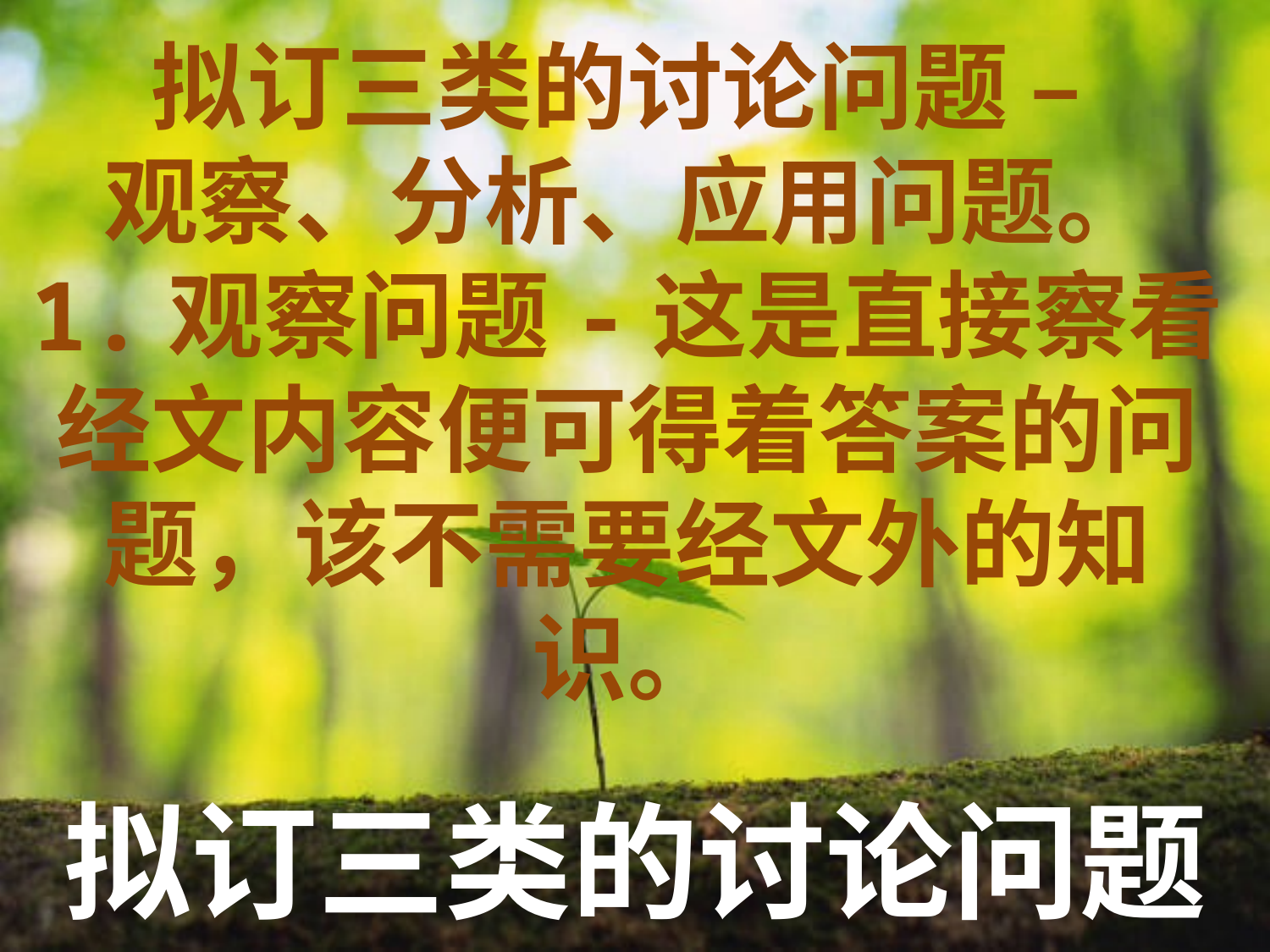

拟订三类的讨论问题 –
观察、分析、应用问题。
1.观察问题-这是直接察看经文内容便可得着答案的问题，该不需要经文外的知识。
拟订三类的讨论问题